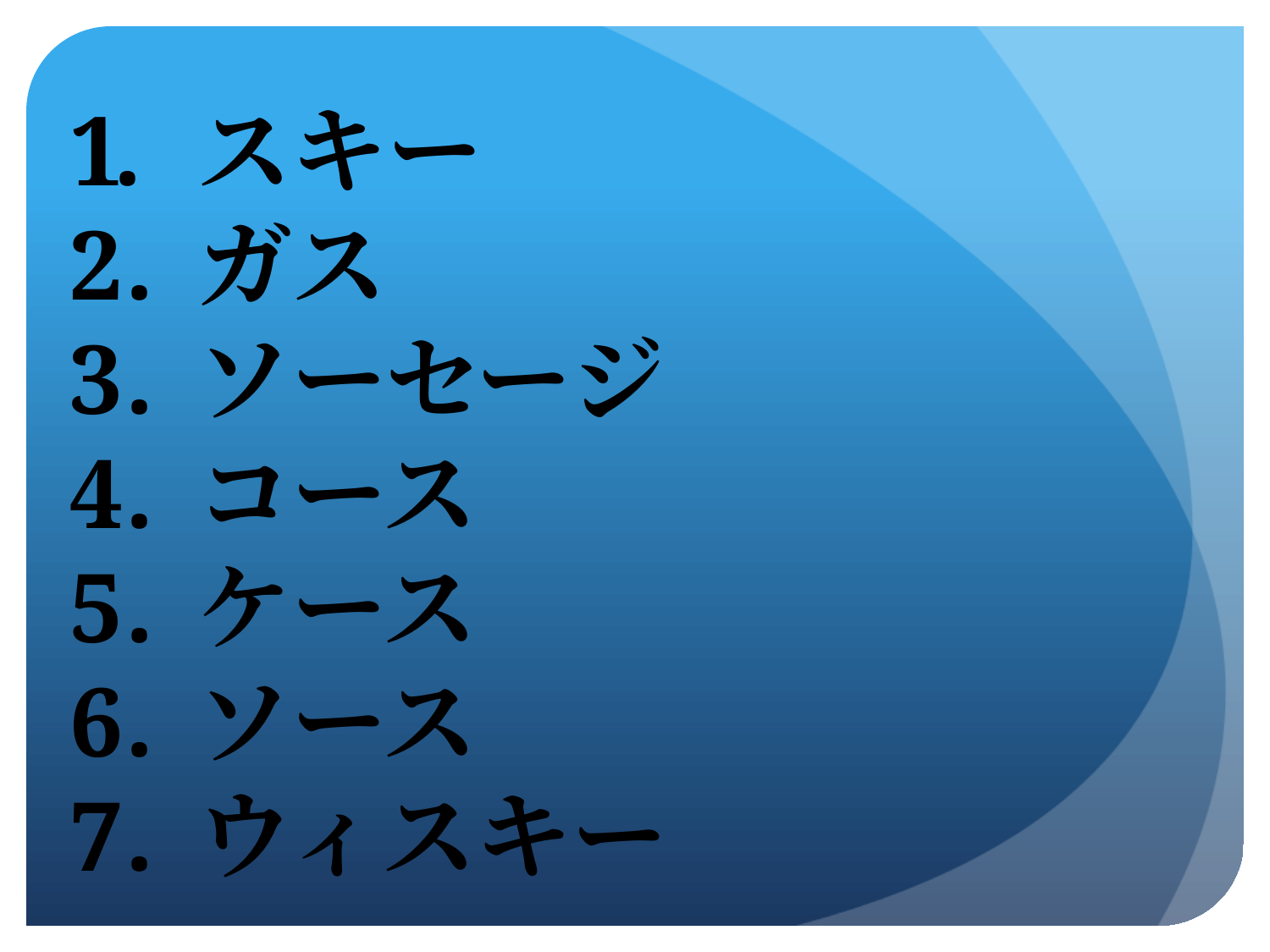

スキー
ガス
ソーセージ
コース
ケース
ソース
ウィスキー